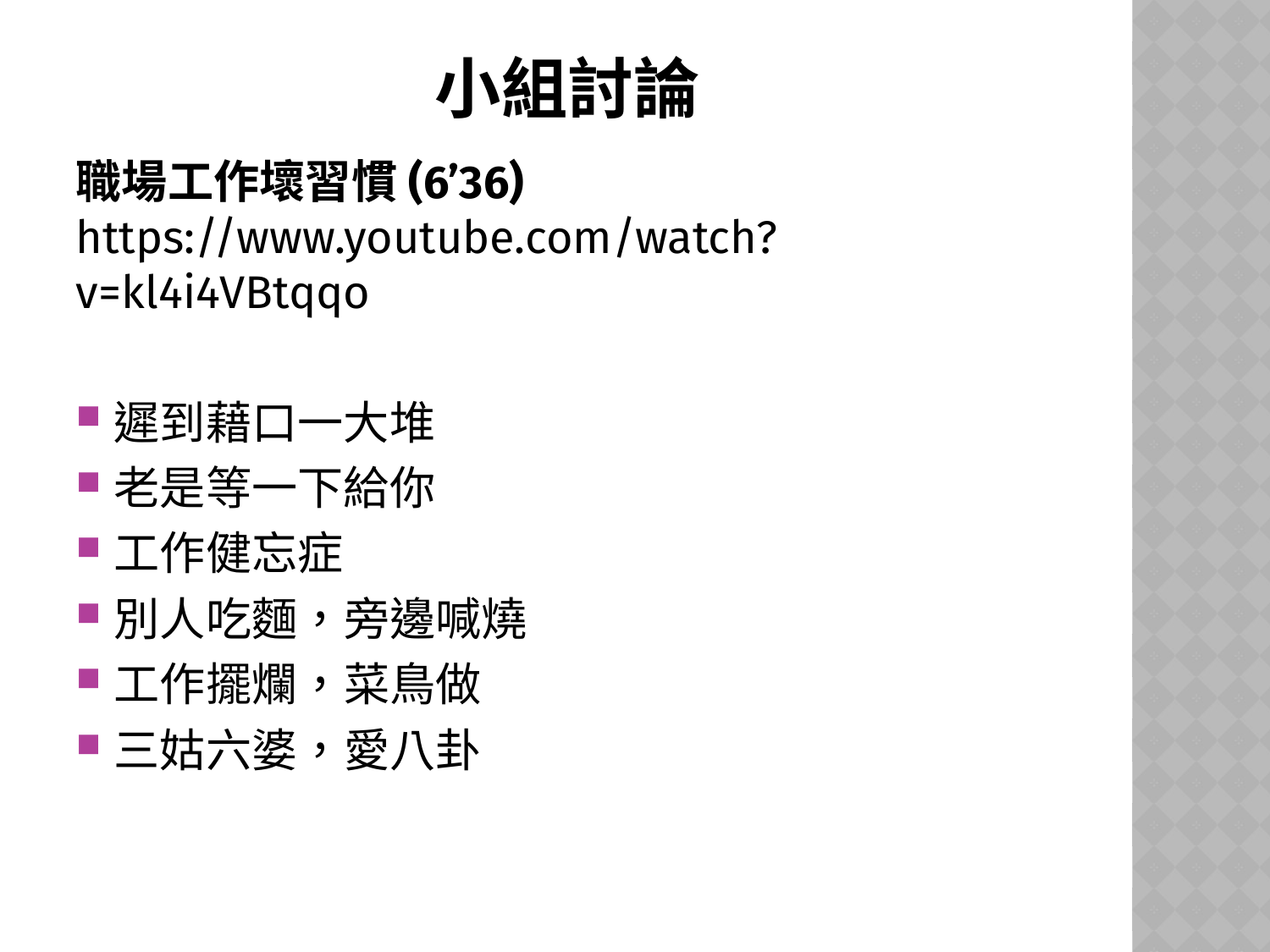

# 小組討論
職場工作壞習慣(6’36)
https://www.youtube.com/watch?v=kl4i4VBtqqo

遲到藉口一大堆
老是等一下給你
工作健忘症
別人吃麵，旁邊喊燒
工作擺爛，菜鳥做
三姑六婆，愛八卦